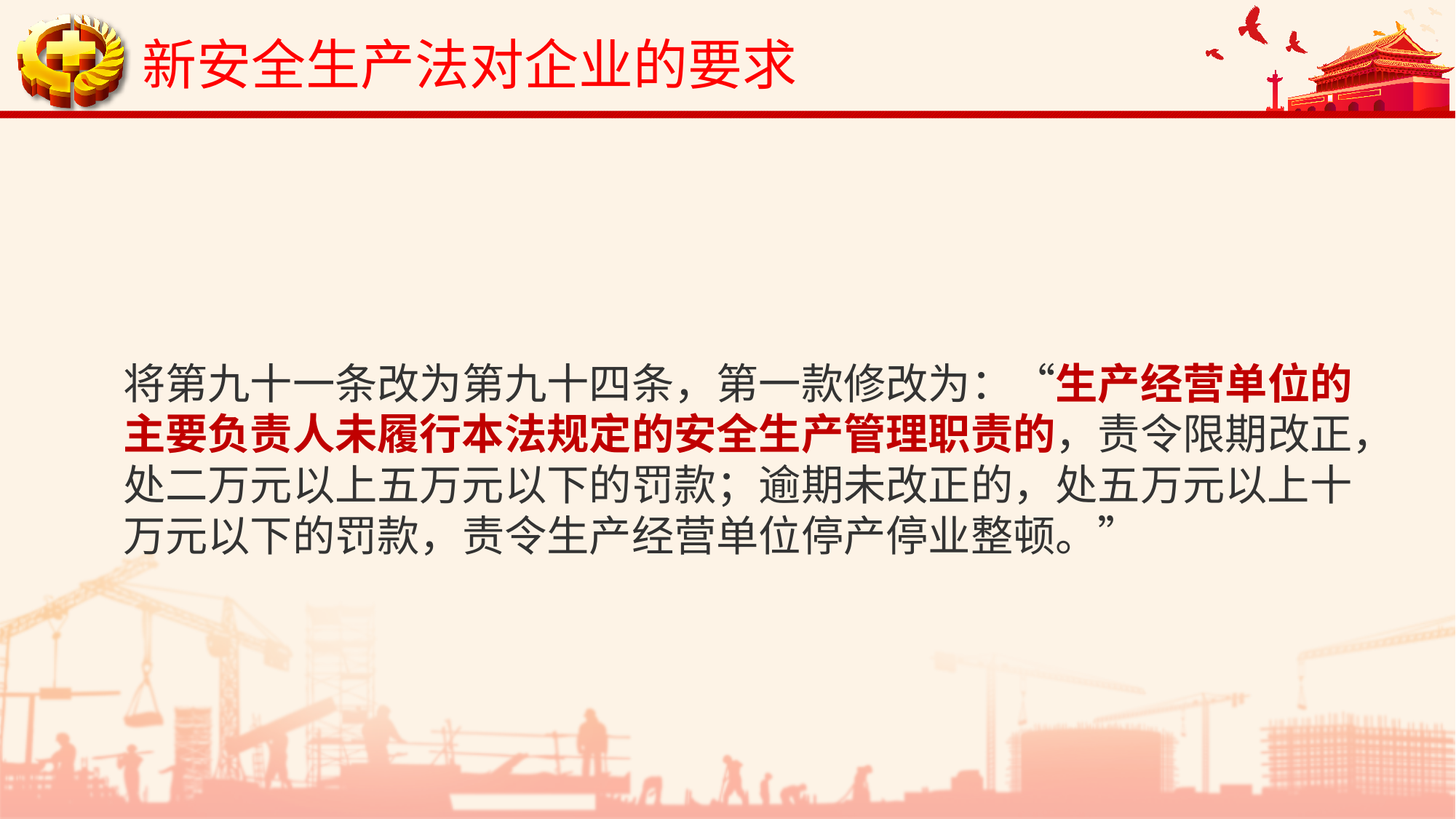

将第九十一条改为第九十四条，第一款修改为：“生产经营单位的主要负责人未履行本法规定的安全生产管理职责的，责令限期改正，处二万元以上五万元以下的罚款；逾期未改正的，处五万元以上十万元以下的罚款，责令生产经营单位停产停业整顿。”